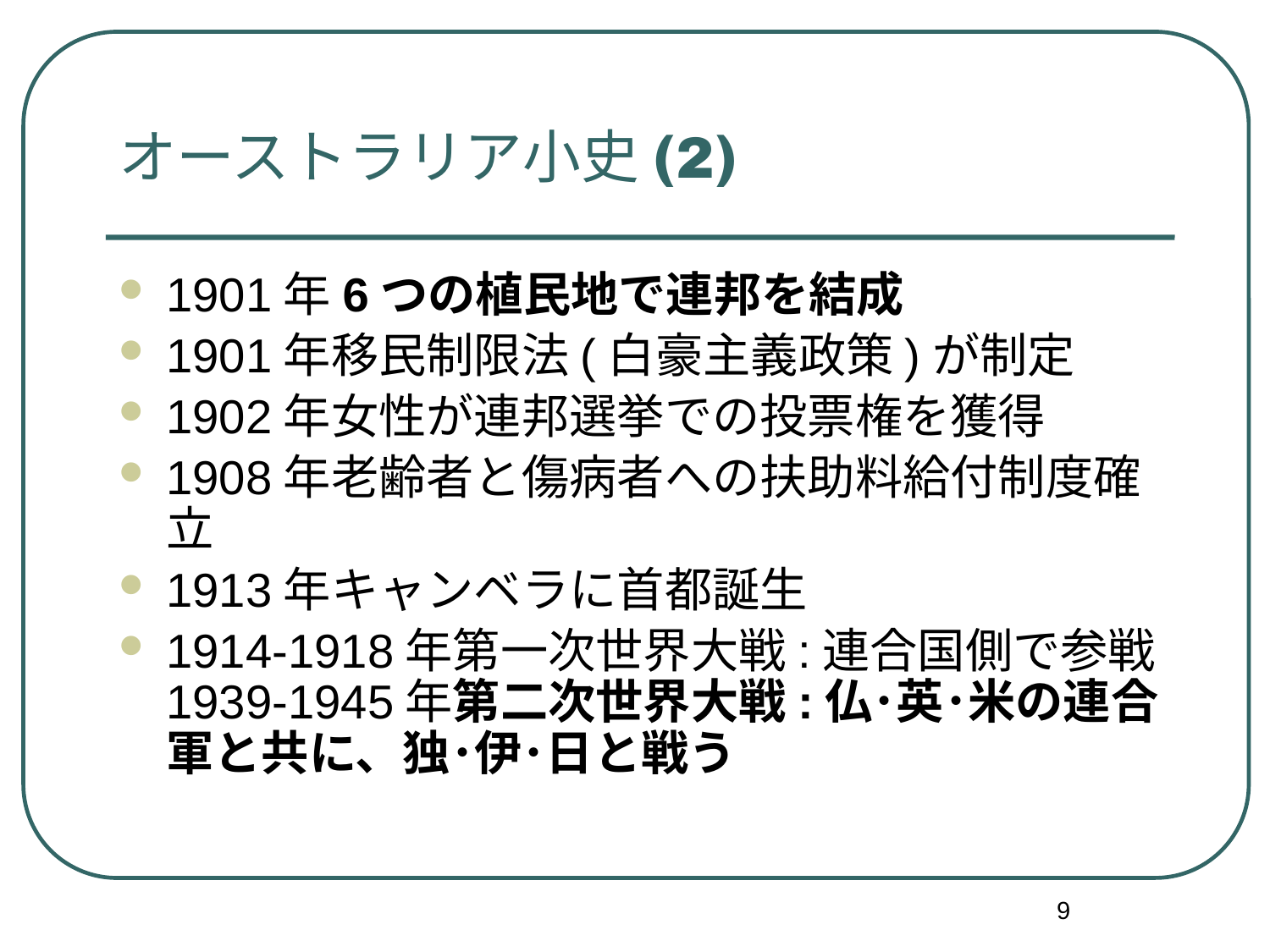

# オーストラリア小史(2)
1901年6つの植民地で連邦を結成
1901年移民制限法(白豪主義政策)が制定
1902年女性が連邦選挙での投票権を獲得
1908年老齢者と傷病者への扶助料給付制度確立
1913年キャンベラに首都誕生
1914-1918年第一次世界大戦:連合国側で参戦1939-1945年第二次世界大戦:仏･英･米の連合軍と共に、独･伊･日と戦う

9